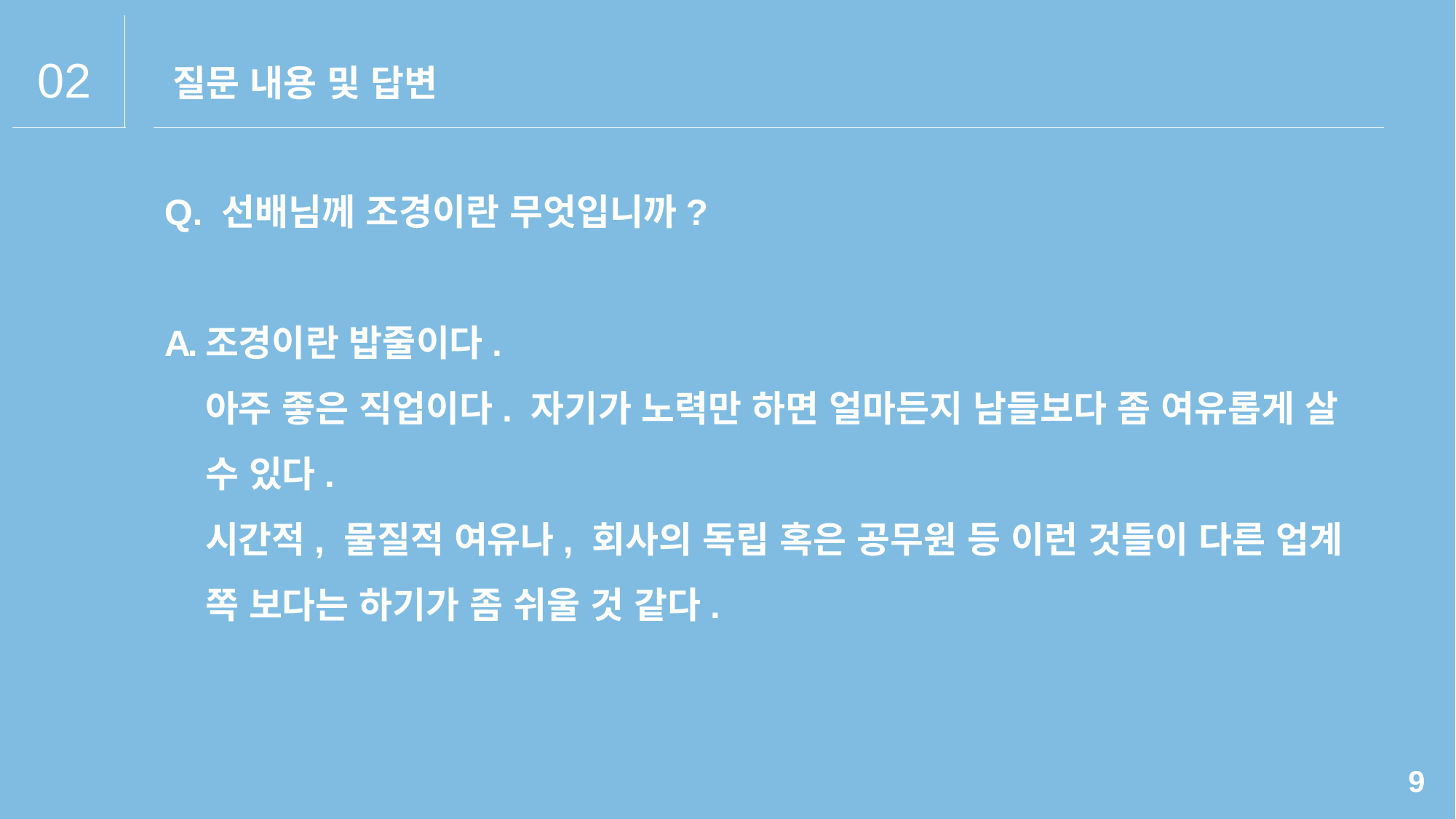

02
질문 내용 및 답변
Q. 선배님께 조경이란 무엇입니까?

조경이란 밥줄이다.
아주 좋은 직업이다. 자기가 노력만 하면 얼마든지 남들보다 좀 여유롭게 살 수 있다.
시간적, 물질적 여유나, 회사의 독립 혹은 공무원 등 이런 것들이 다른 업계 쪽 보다는 하기가 좀 쉬울 것 같다.
9